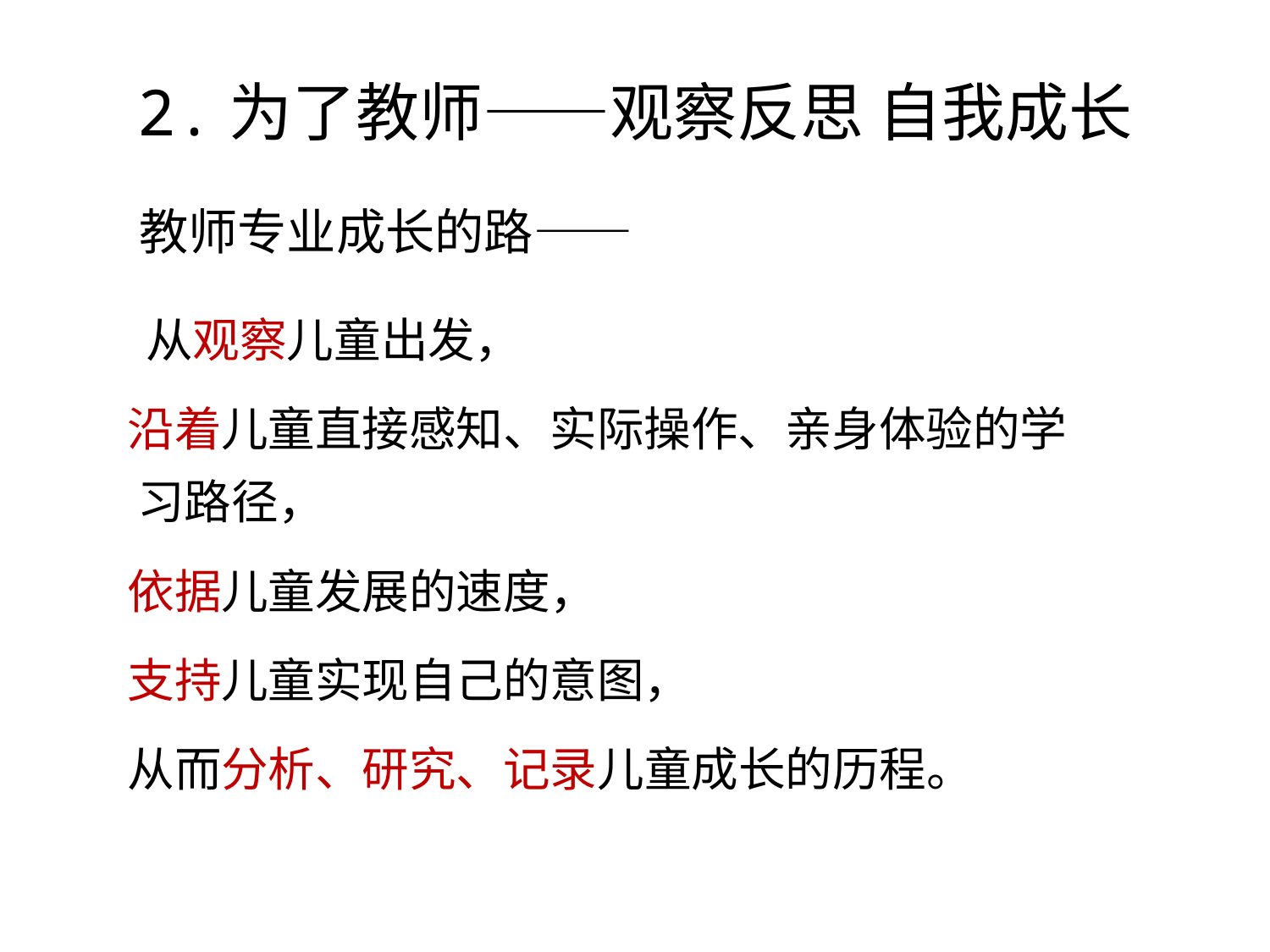

2.为了教师——观察反思 自我成长
# 教师专业成长的路——
   从观察儿童出发，
 沿着儿童直接感知、实际操作、亲身体验的学习路径，
 依据儿童发展的速度，
 支持儿童实现自己的意图，
 从而分析、研究、记录儿童成长的历程。